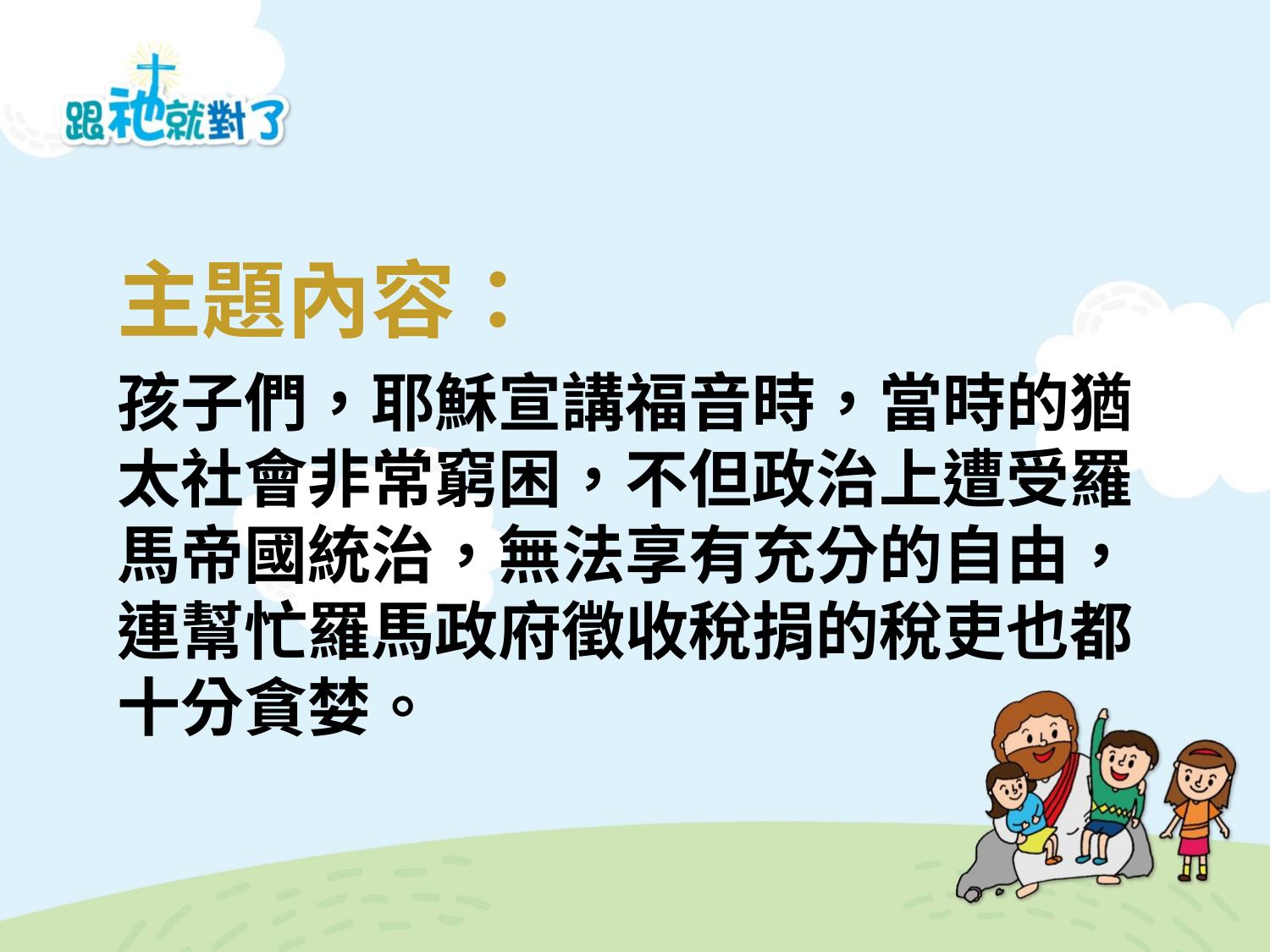

主題內容：
孩子們，耶穌宣講福音時，當時的猶太社會非常窮困，不但政治上遭受羅馬帝國統治，無法享有充分的自由，連幫忙羅馬政府徵收稅捐的稅吏也都十分貪婪。